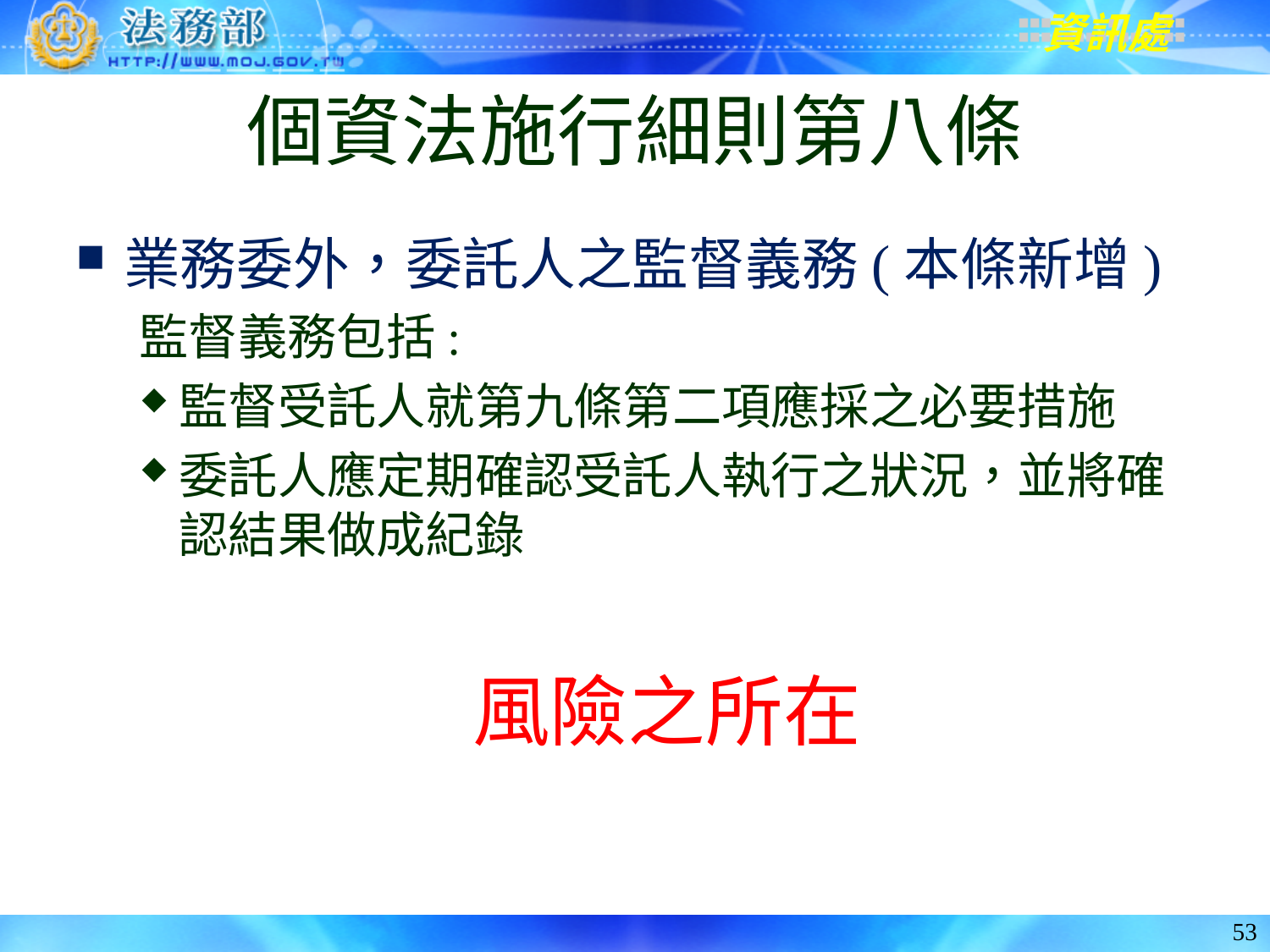

# 個資法施行細則第八條
業務委外，委託人之監督義務(本條新增)
監督義務包括:
監督受託人就第九條第二項應採之必要措施
委託人應定期確認受託人執行之狀況，並將確認結果做成紀錄

風險之所在